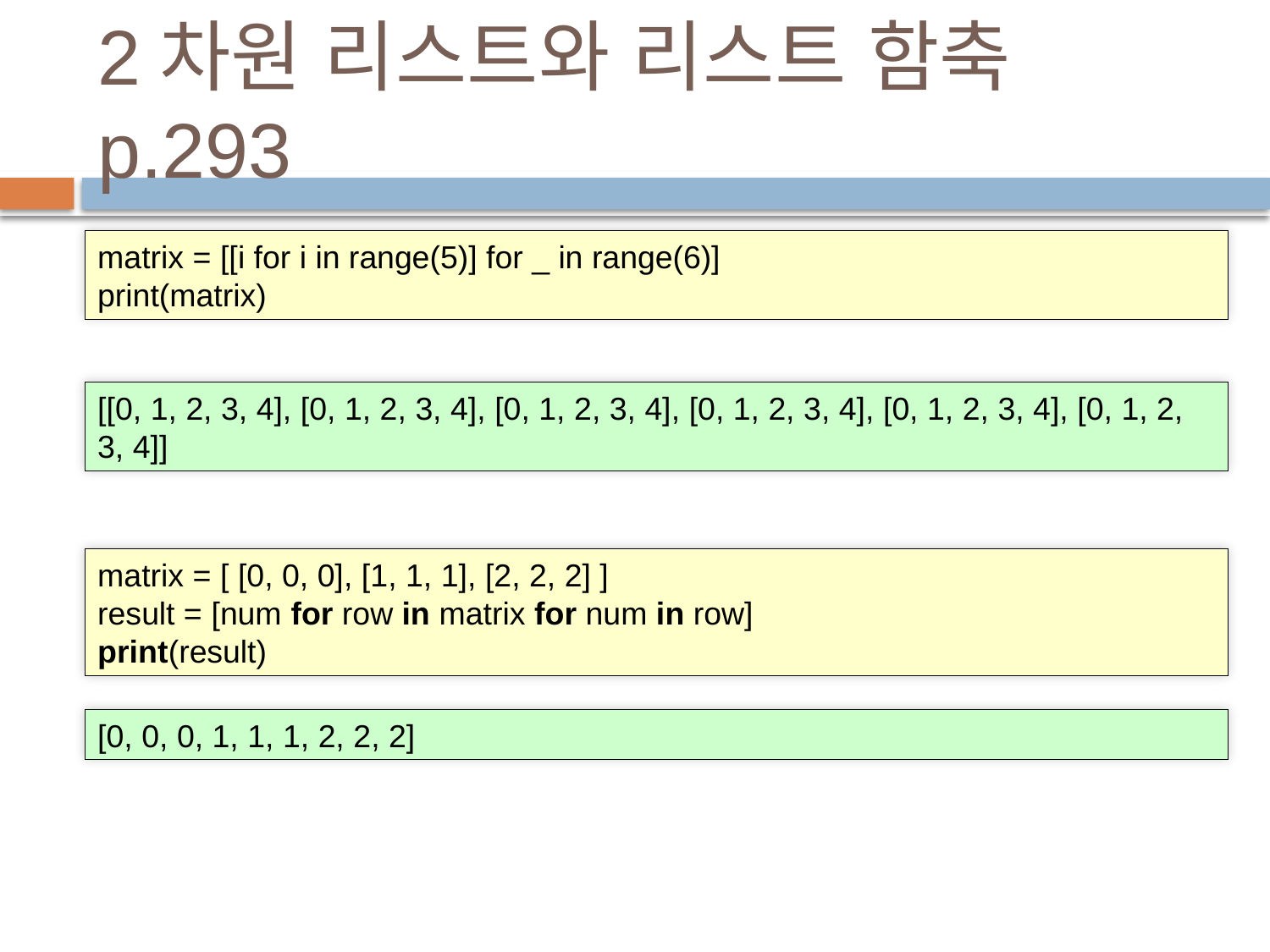

# 2차원 리스트와 리스트 함축 p.293

matrix = [[i for i in range(5)] for _ in range(6)]
print(matrix)
[[0, 1, 2, 3, 4], [0, 1, 2, 3, 4], [0, 1, 2, 3, 4], [0, 1, 2, 3, 4], [0, 1, 2, 3, 4], [0, 1, 2, 3, 4]]
matrix = [ [0, 0, 0], [1, 1, 1], [2, 2, 2] ]
result = [num for row in matrix for num in row]
print(result)
[0, 0, 0, 1, 1, 1, 2, 2, 2]